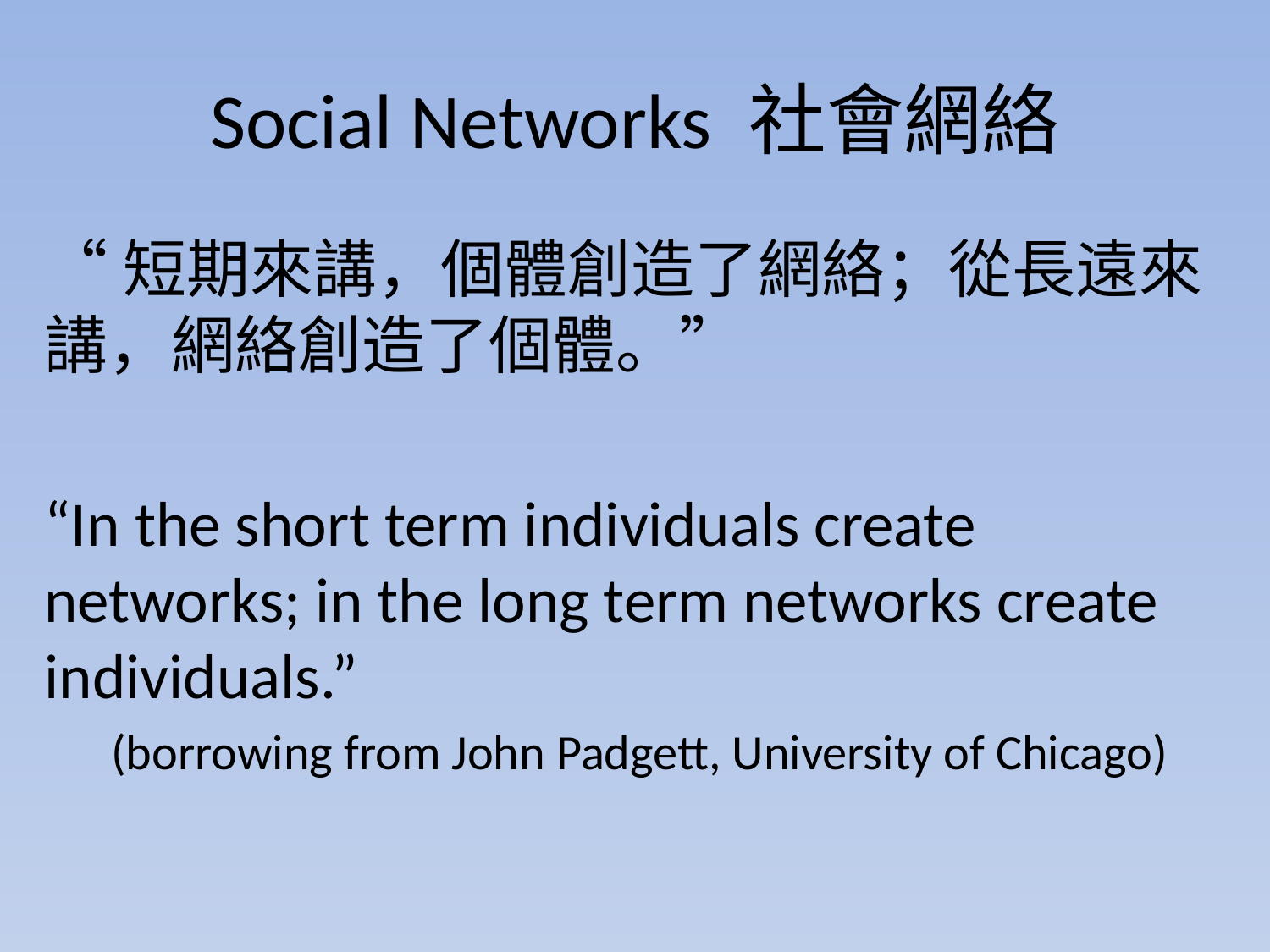

# Social Networks 社會網絡
“短期來講，個體創造了網絡；從長遠來講，網絡創造了個體。”

“In the short term individuals create networks; in the long term networks create individuals.”
 (borrowing from John Padgett, University of Chicago)